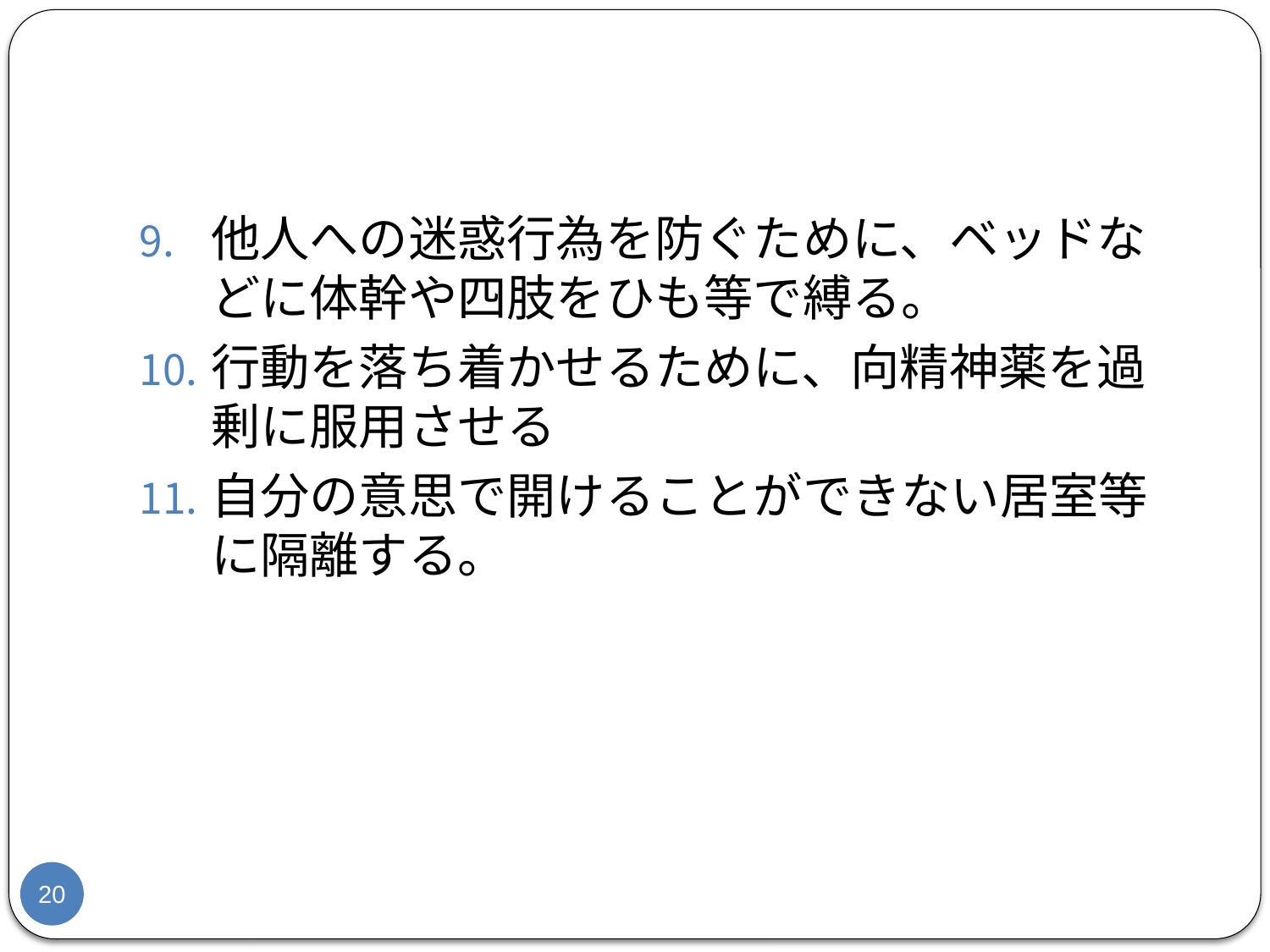

#
他人への迷惑行為を防ぐために、ベッドなどに体幹や四肢をひも等で縛る。
行動を落ち着かせるために、向精神薬を過剰に服用させる
自分の意思で開けることができない居室等に隔離する。

20